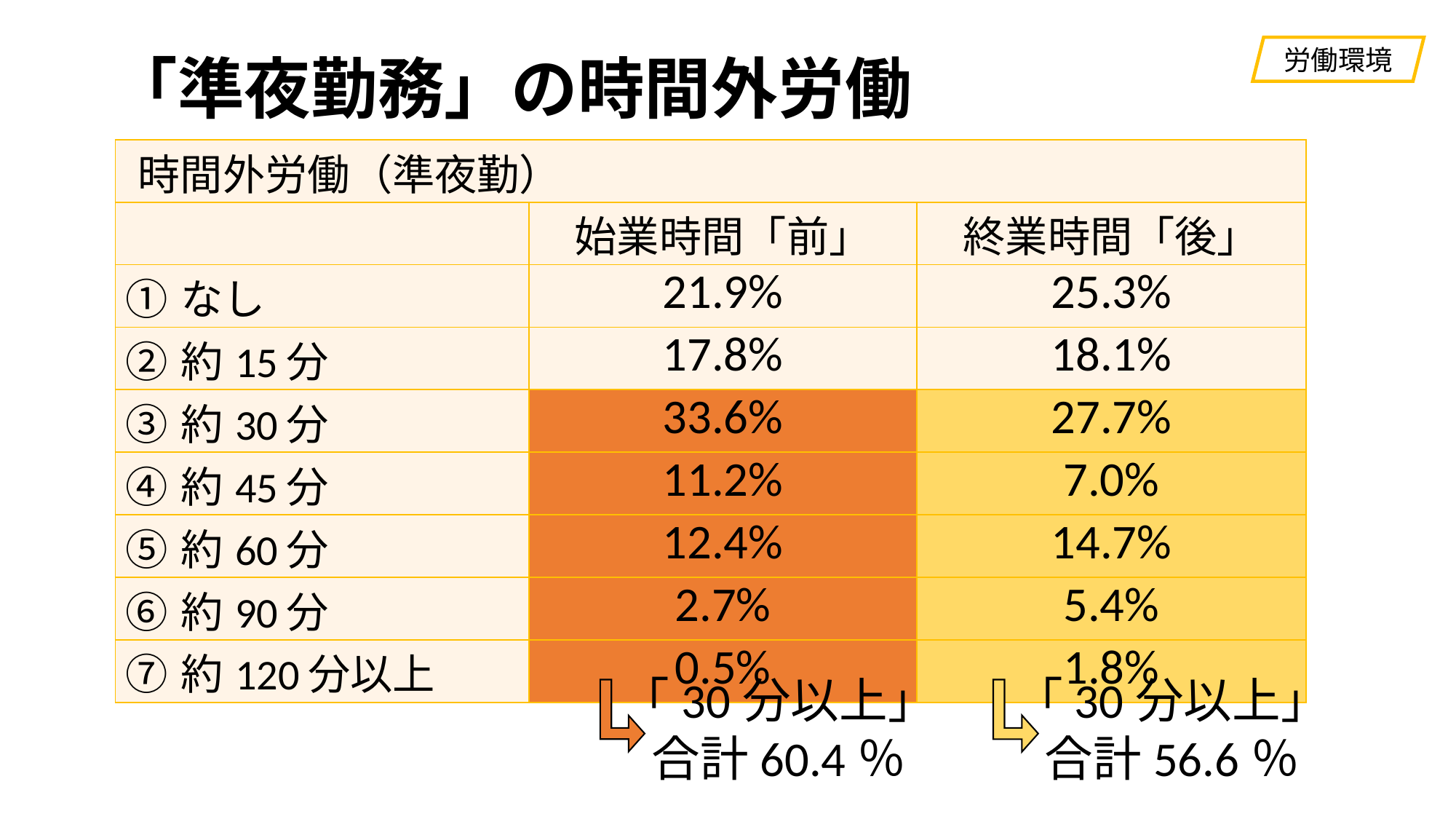

労働環境
# 「準夜勤務」の時間外労働
| 時間外労働（準夜勤） |  |  |
| --- | --- | --- |
|  | 始業時間「前」 | 終業時間「後」 |
| ①なし | 21.9% | 25.3% |
| ②約15分 | 17.8% | 18.1% |
| ③約30分 | 33.6% | 27.7% |
| ④約45分 | 11.2% | 7.0% |
| ⑤約60分 | 12.4% | 14.7% |
| ⑥約90分 | 2.7% | 5.4% |
| ⑦約120分以上 | 0.5% | 1.8% |
「30分以上」
合計60.4％
「30分以上」
合計56.6％